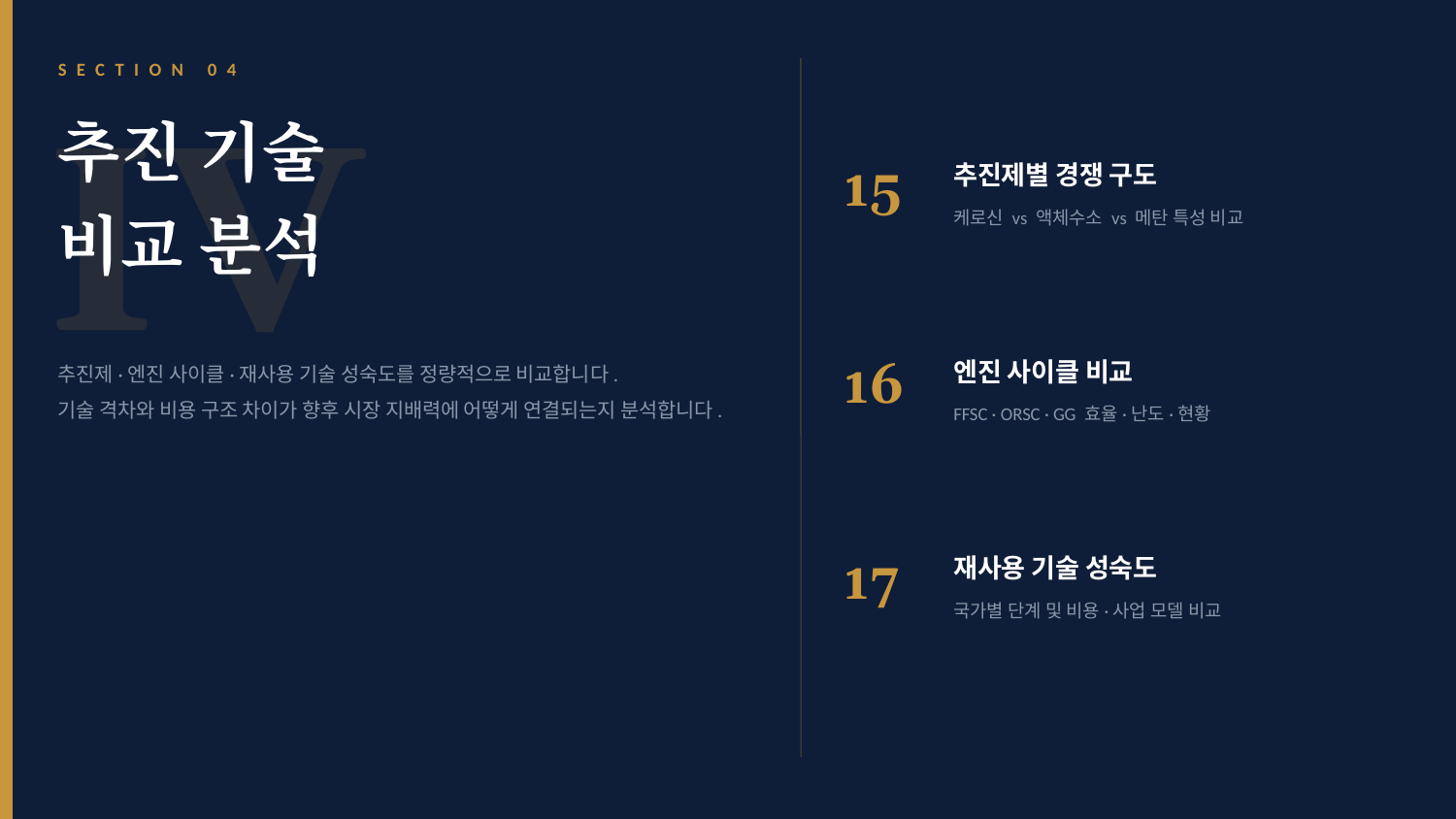

IV
SECTION 04

추진 기술
비교 분석
15
추진제별 경쟁 구도
케로신 vs 액체수소 vs 메탄 특성 비교
추진제·엔진 사이클·재사용 기술 성숙도를 정량적으로 비교합니다.
기술 격차와 비용 구조 차이가 향후 시장 지배력에 어떻게 연결되는지 분석합니다.
16
엔진 사이클 비교
FFSC · ORSC · GG 효율·난도·현황
17
재사용 기술 성숙도
국가별 단계 및 비용·사업 모델 비교